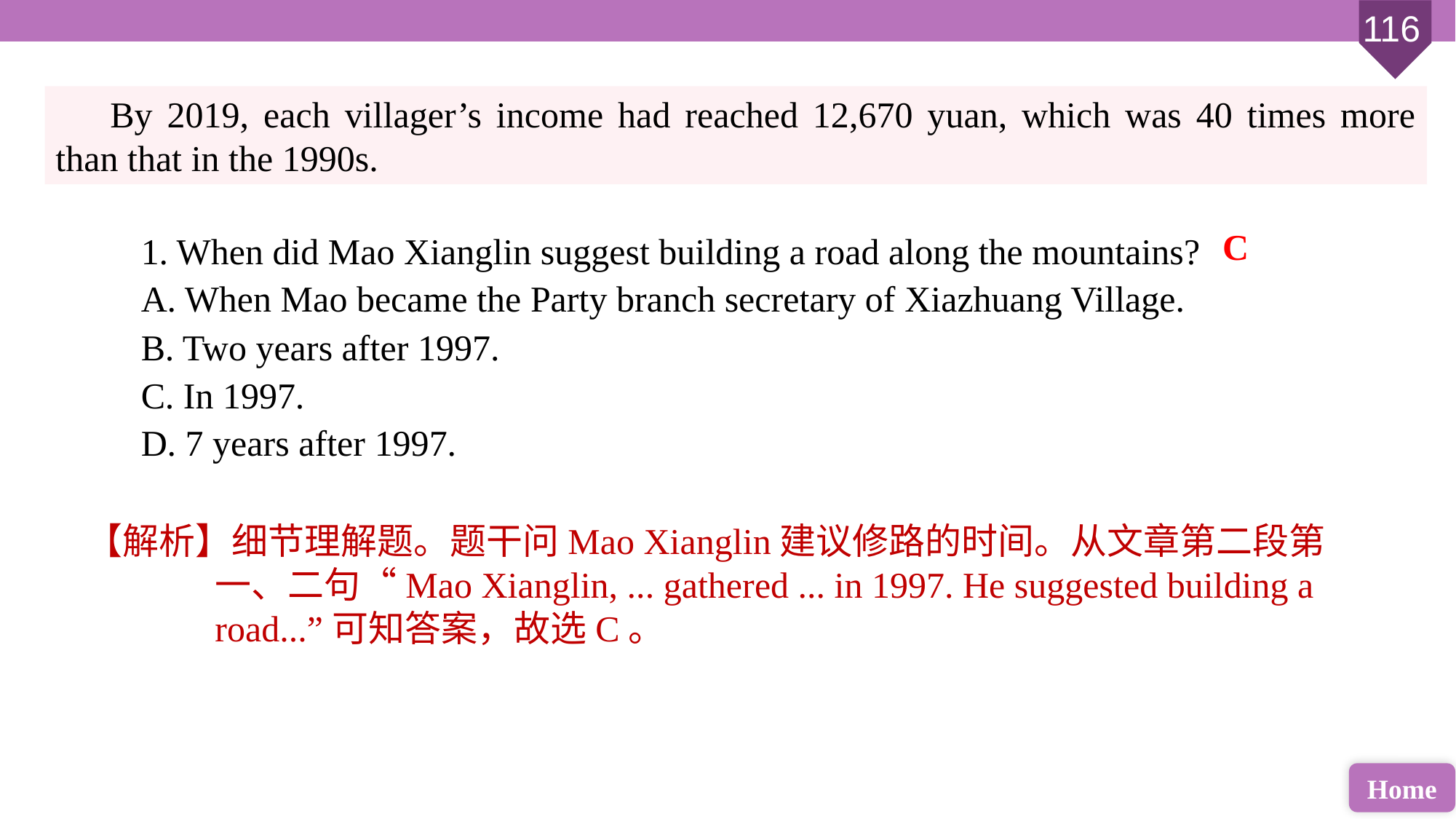

By 2019, each villager’s income had reached 12,670 yuan, which was 40 times more than that in the 1990s.
1. When did Mao Xianglin suggest building a road along the mountains?
A. When Mao became the Party branch secretary of Xiazhuang Village.
B. Two years after 1997.
C. In 1997.
D. 7 years after 1997.
C
【解析】细节理解题。题干问Mao Xianglin建议修路的时间。从文章第二段第一、二句“Mao Xianglin, ... gathered ... in 1997. He suggested building a road...”可知答案，故选C。